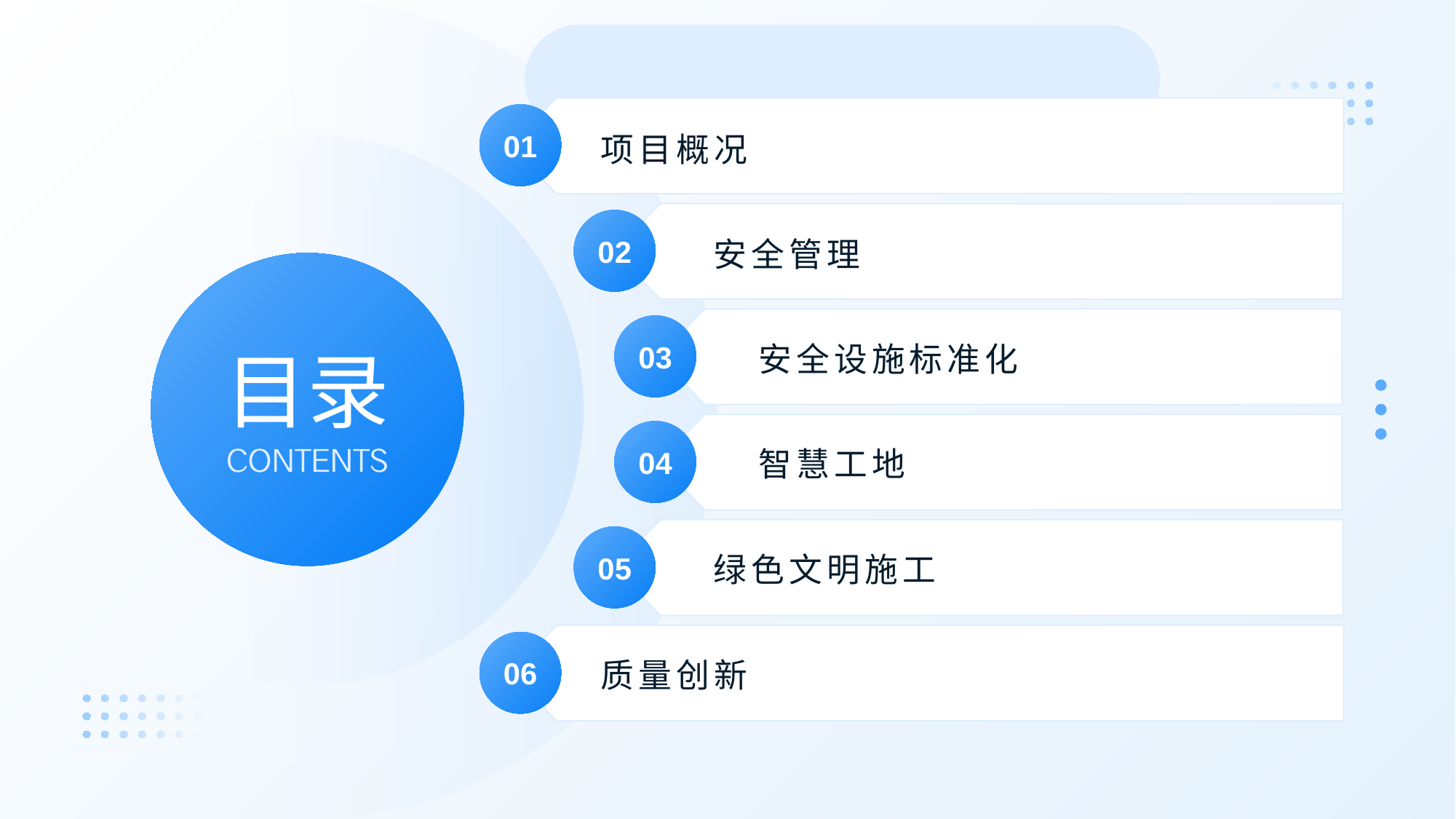

01
项目概况

02
安全管理

03
# 目录
安全设施标准化

04
智慧工地

05
绿色文明施工

06
质量创新